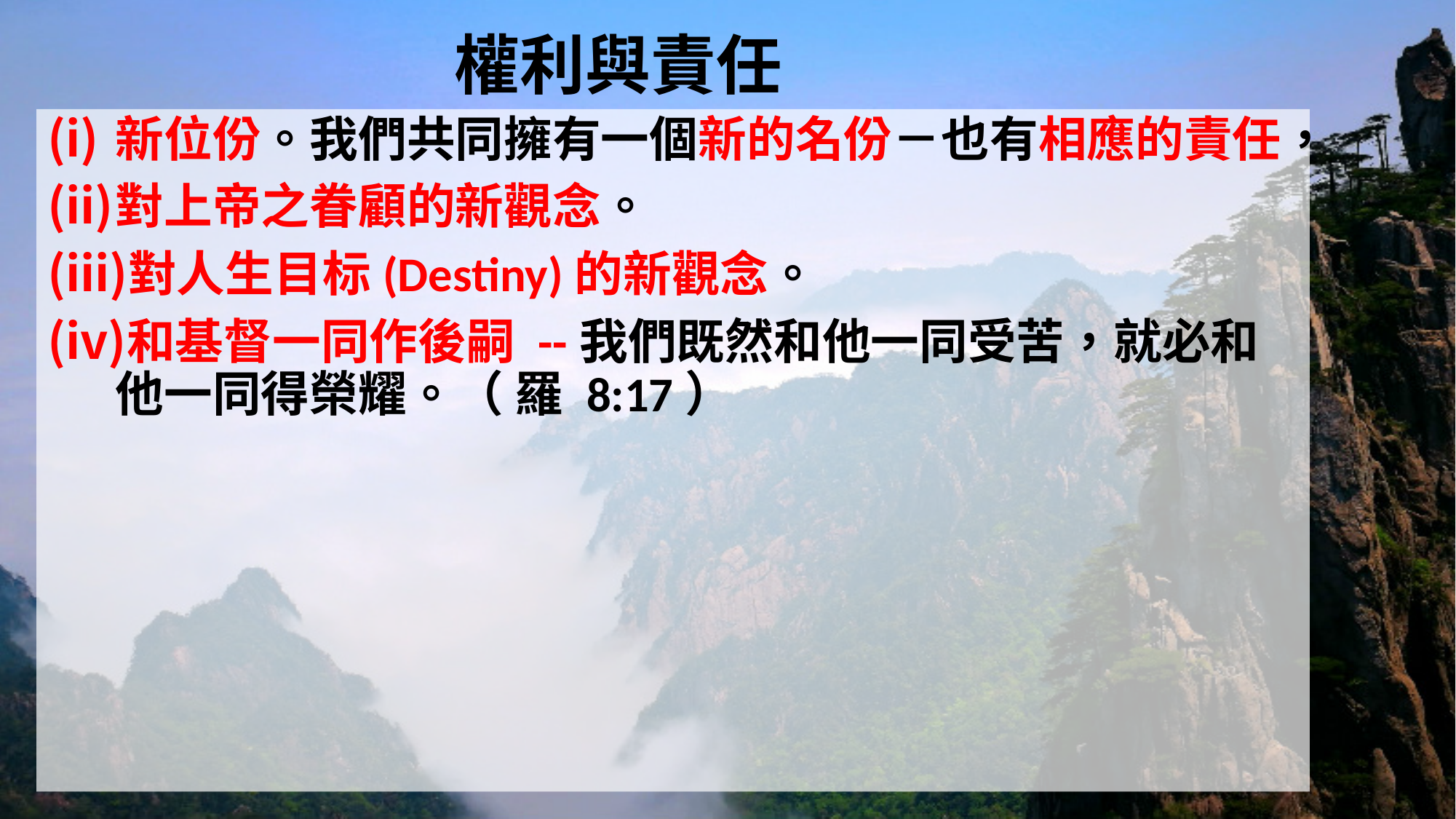

# 權利與責任
新位份。我們共同擁有一個新的名份－也有相應的責任，
對上帝之眷顧的新觀念。
對人生目标(Destiny)的新觀念。
和基督一同作後嗣 --我們既然和他一同受苦，就必和他一同得榮耀。（ 羅 8:17）